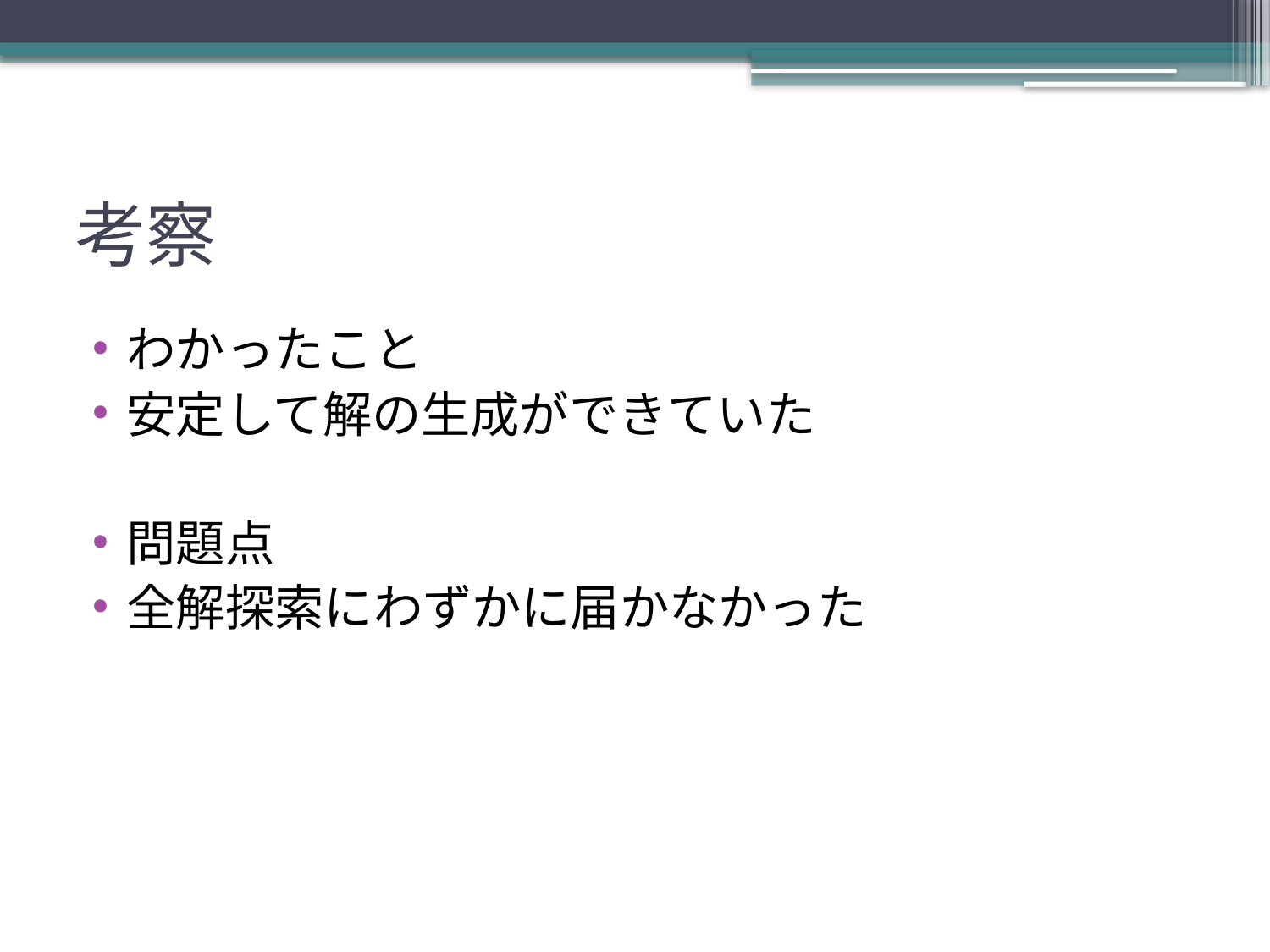

# 考察
わかったこと
安定して解の生成ができていた

問題点
全解探索にわずかに届かなかった